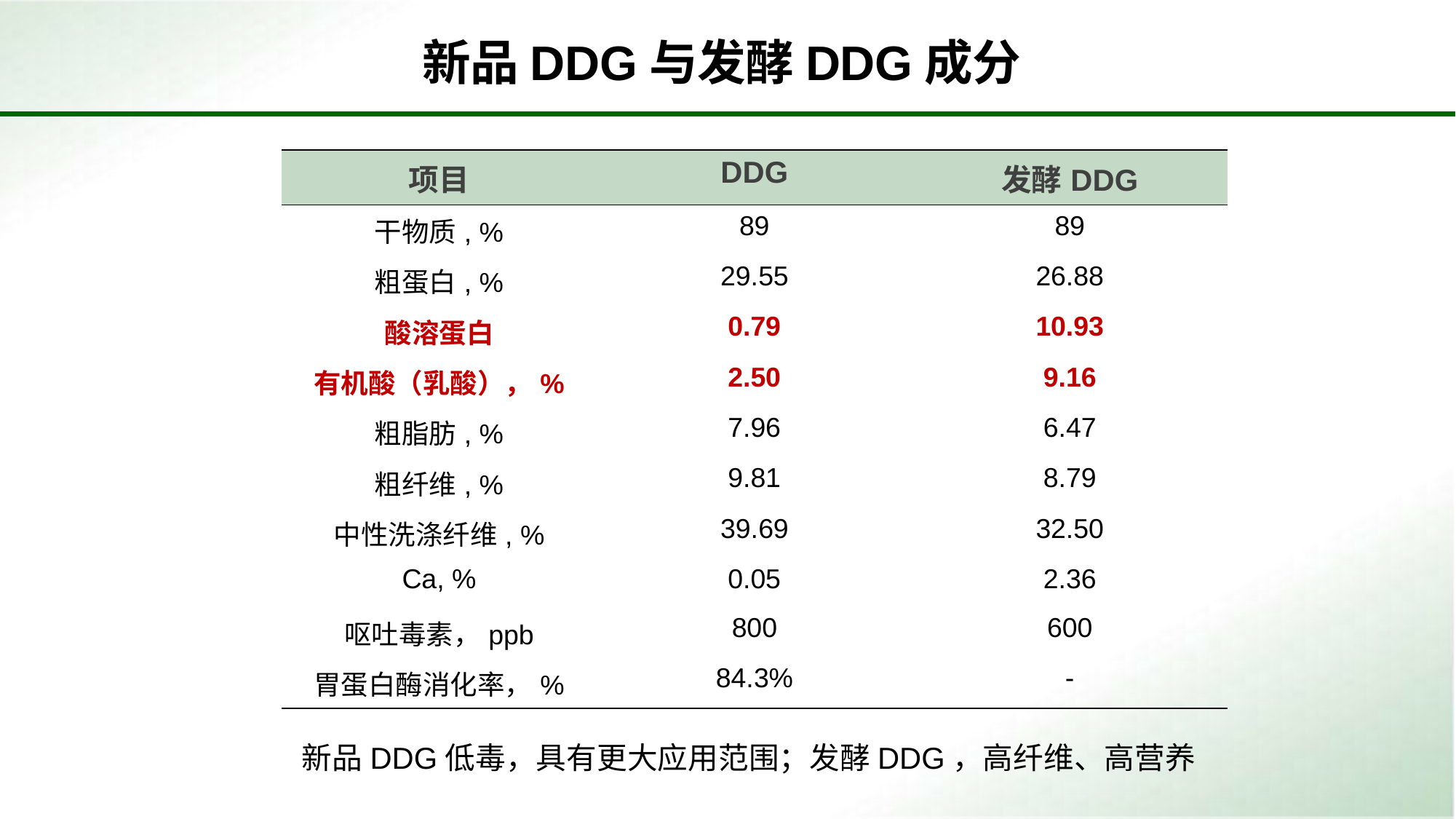

新品DDG与发酵DDG成分

| 项目 | DDG | 发酵DDG |
| --- | --- | --- |
| 干物质, % | 89 | 89 |
| 粗蛋白, % | 29.55 | 26.88 |
| 酸溶蛋白 | 0.79 | 10.93 |
| 有机酸（乳酸），% | 2.50 | 9.16 |
| 粗脂肪, % | 7.96 | 6.47 |
| 粗纤维, % | 9.81 | 8.79 |
| 中性洗涤纤维, % | 39.69 | 32.50 |
| Ca, % | 0.05 | 2.36 |
| 呕吐毒素，ppb | 800 | 600 |
| 胃蛋白酶消化率，% | 84.3% | - |

     新品DDG低毒，具有更大应用范围；发酵DDG，高纤维、高营养